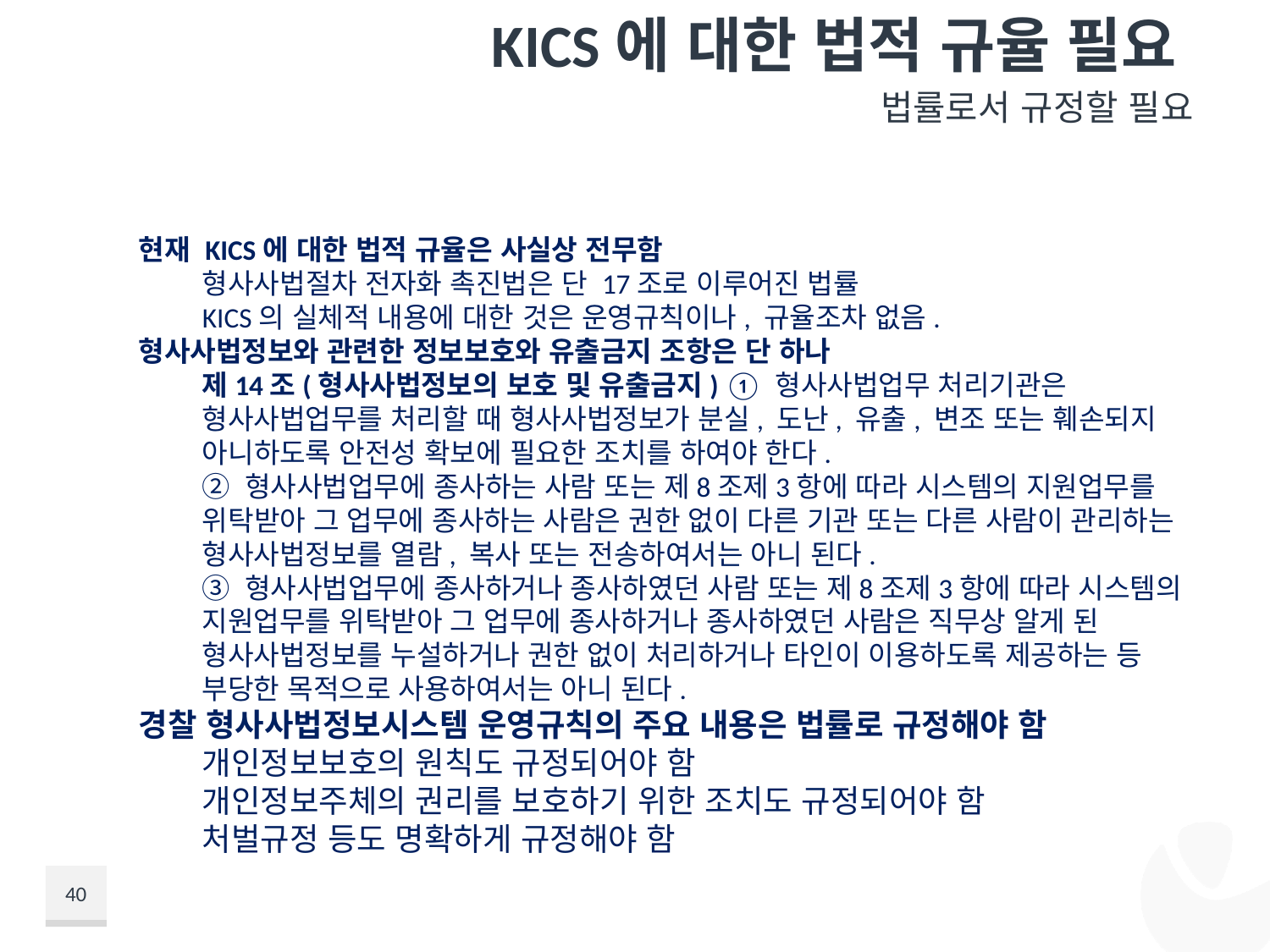

# KICS에 대한 법적 규율 필요
법률로서 규정할 필요
현재 KICS에 대한 법적 규율은 사실상 전무함
형사사법절차 전자화 촉진법은 단 17조로 이루어진 법률
KICS의 실체적 내용에 대한 것은 운영규칙이나, 규율조차 없음.
형사사법정보와 관련한 정보보호와 유출금지 조항은 단 하나
제14조(형사사법정보의 보호 및 유출금지) ① 형사사법업무 처리기관은 형사사법업무를 처리할 때 형사사법정보가 분실, 도난, 유출, 변조 또는 훼손되지 아니하도록 안전성 확보에 필요한 조치를 하여야 한다.
② 형사사법업무에 종사하는 사람 또는 제8조제3항에 따라 시스템의 지원업무를 위탁받아 그 업무에 종사하는 사람은 권한 없이 다른 기관 또는 다른 사람이 관리하는 형사사법정보를 열람, 복사 또는 전송하여서는 아니 된다.
③ 형사사법업무에 종사하거나 종사하였던 사람 또는 제8조제3항에 따라 시스템의 지원업무를 위탁받아 그 업무에 종사하거나 종사하였던 사람은 직무상 알게 된 형사사법정보를 누설하거나 권한 없이 처리하거나 타인이 이용하도록 제공하는 등 부당한 목적으로 사용하여서는 아니 된다.
경찰 형사사법정보시스템 운영규칙의 주요 내용은 법률로 규정해야 함
개인정보보호의 원칙도 규정되어야 함
개인정보주체의 권리를 보호하기 위한 조치도 규정되어야 함
처벌규정 등도 명확하게 규정해야 함

40